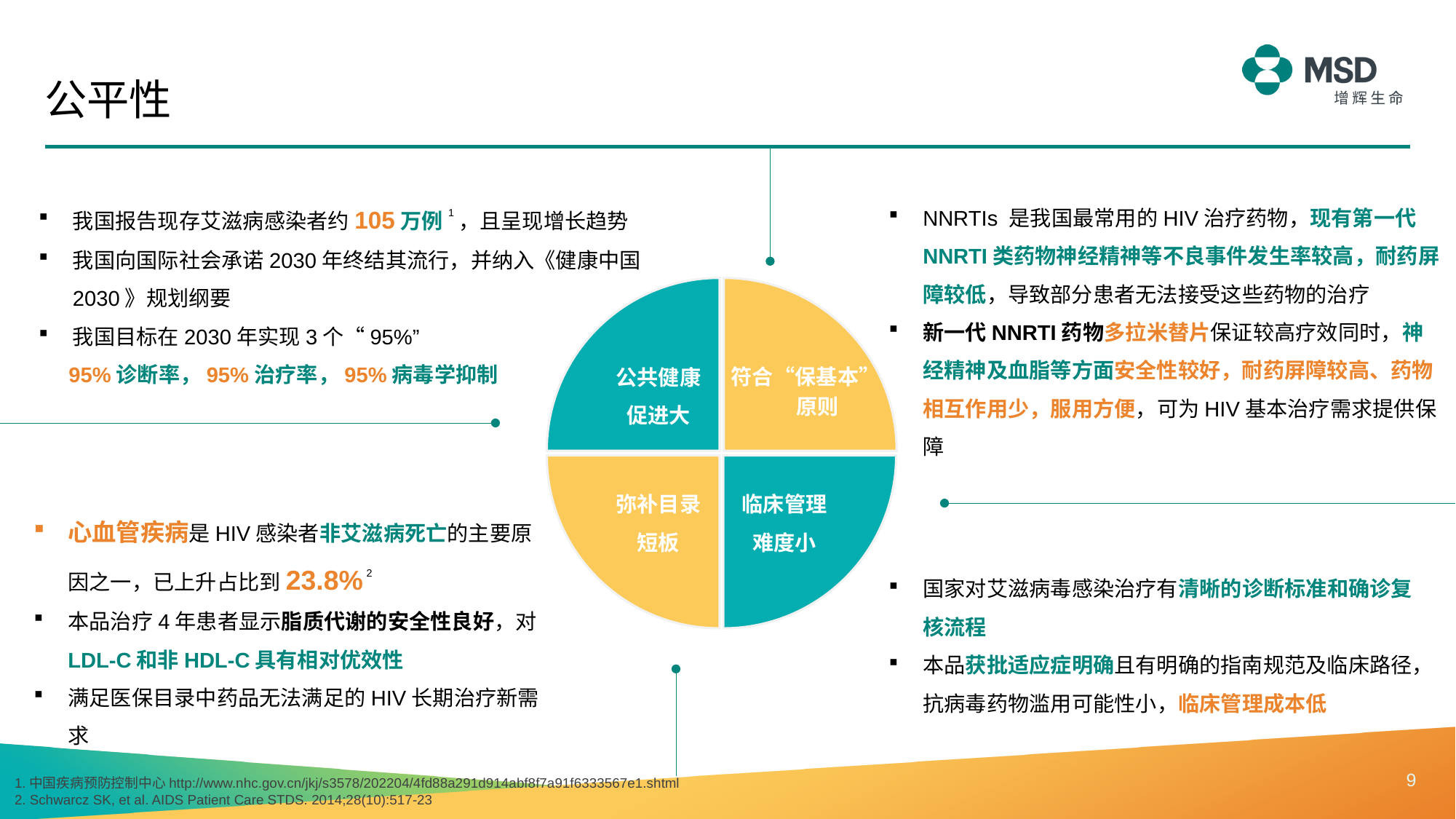

公平性
我国报告现存艾滋病感染者约105万例1，且呈现增长趋势
我国向国际社会承诺2030年终结其流行，并纳入《健康中国2030》规划纲要
我国目标在2030年实现3个“95%”
     95%诊断率，95%治疗率，95%病毒学抑制
NNRTIs 是我国最常用的HIV治疗药物，现有第一代NNRTI类药物神经精神等不良事件发生率较高，耐药屏障较低，导致部分患者无法接受这些药物的治疗
新一代NNRTI药物多拉米替片保证较高疗效同时，神经精神及血脂等方面安全性较好，耐药屏障较高、药物相互作用少，服用方便，可为HIV基本治疗需求提供保障
公共健康促进大

符合“保基本”
原则
临床管理难度小
弥补目录短板
心血管疾病是HIV感染者非艾滋病死亡的主要原因之一，已上升占比到23.8% 2
本品治疗4年患者显示脂质代谢的安全性良好，对LDL-C和非HDL-C具有相对优效性
满足医保目录中药品无法满足的HIV长期治疗新需求
国家对艾滋病毒感染治疗有清晰的诊断标准和确诊复核流程
本品获批适应症明确且有明确的指南规范及临床路径，抗病毒药物滥用可能性小，临床管理成本低
9
1.中国疾病预防控制中心http://www.nhc.gov.cn/jkj/s3578/202204/4fd88a291d914abf8f7a91f6333567e1.shtml
2. Schwarcz SK, et al. AIDS Patient Care STDS. 2014;28(10):517-23